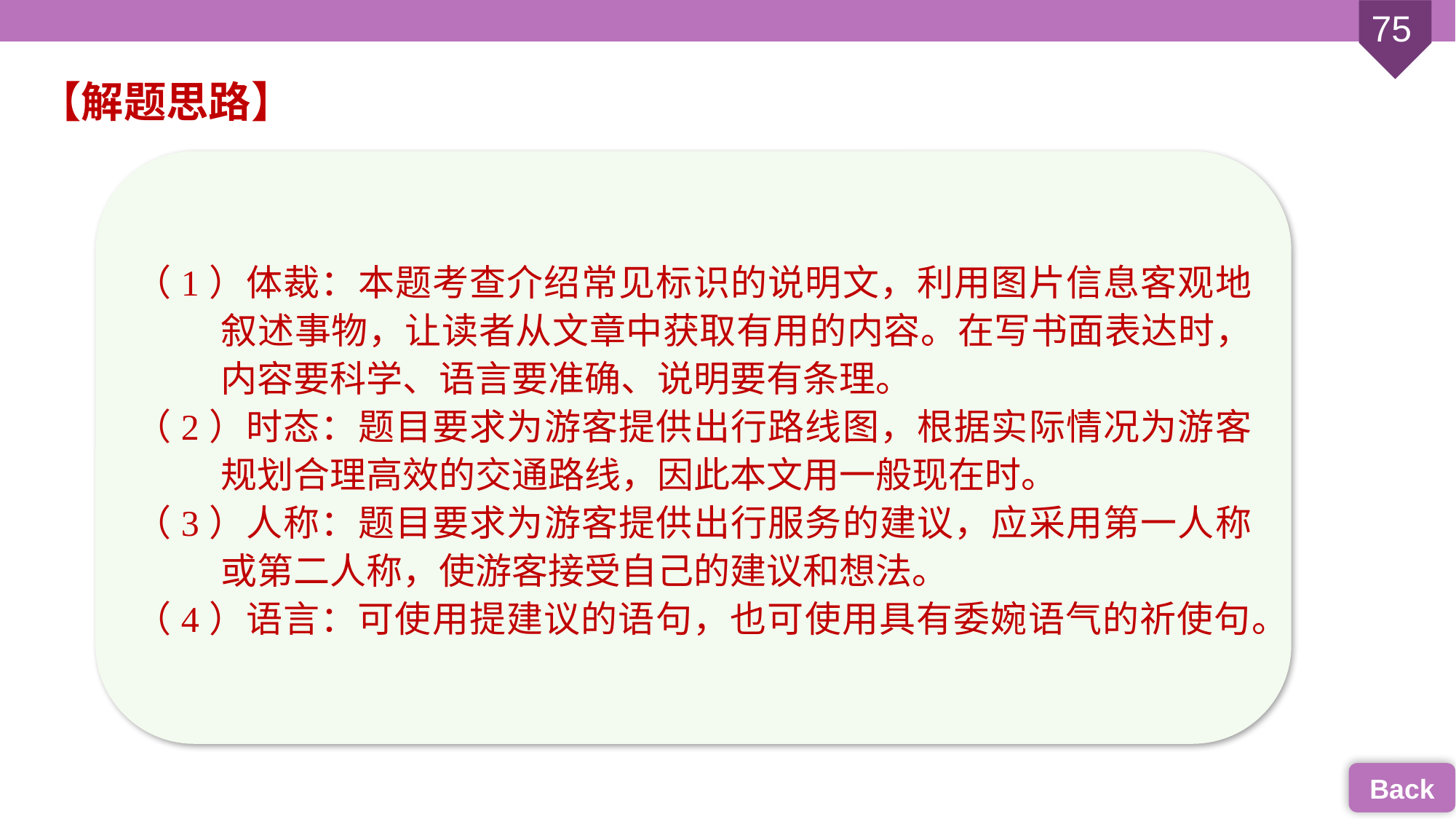

【解题思路】
（1）体裁：本题考查介绍常见标识的说明文，利用图片信息客观地叙述事物，让读者从文章中获取有用的内容。在写书面表达时，内容要科学、语言要准确、说明要有条理。
（2）时态：题目要求为游客提供出行路线图，根据实际情况为游客规划合理高效的交通路线，因此本文用一般现在时。
（3）人称：题目要求为游客提供出行服务的建议，应采用第一人称或第二人称，使游客接受自己的建议和想法。
（4）语言：可使用提建议的语句，也可使用具有委婉语气的祈使句。
Back